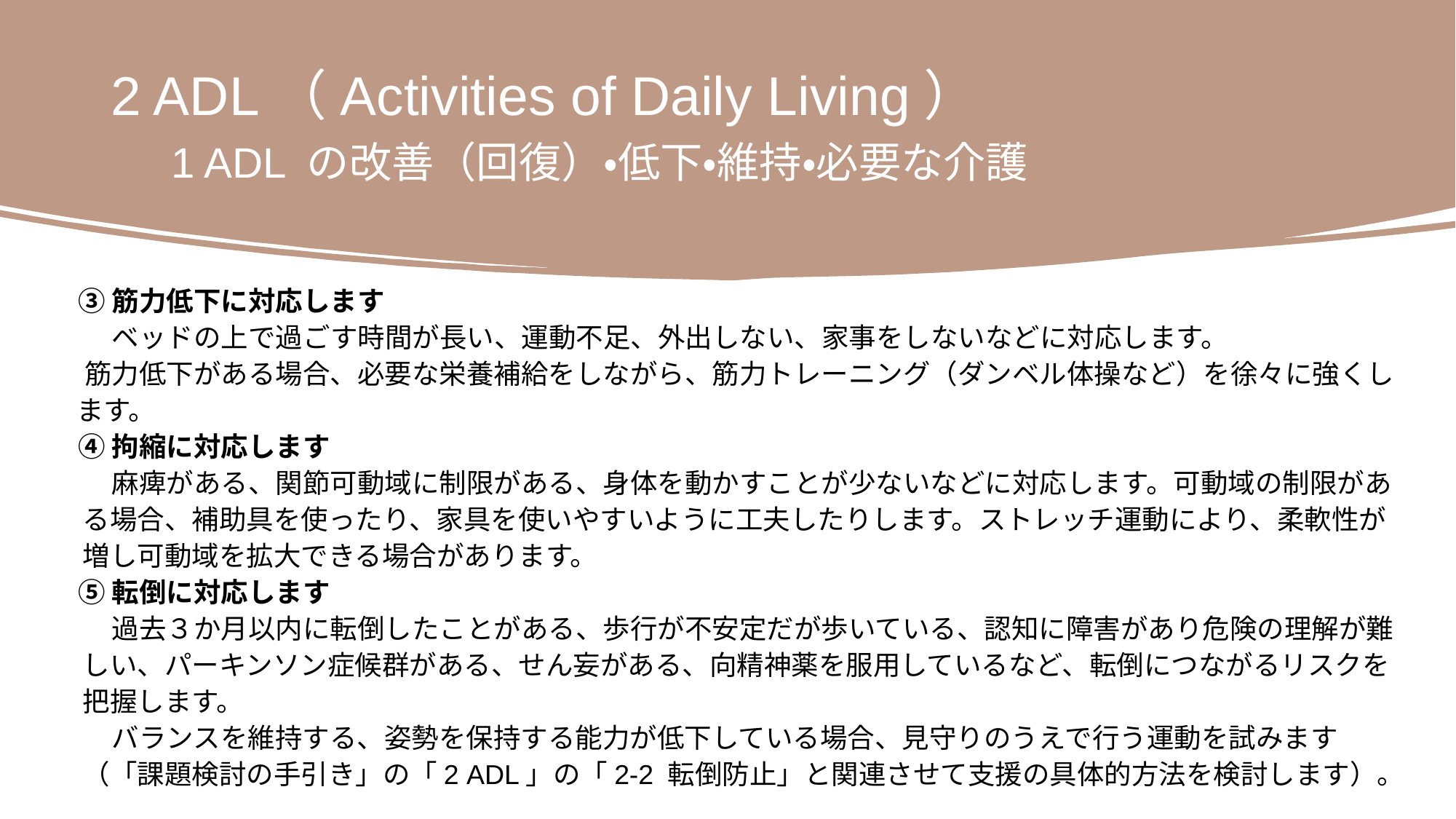

2 ADL（Activities of Daily Living）
　1 ADL の改善（回復）・低下・維持・必要な介護

　③ 筋力低下に対応します
　 　ベッドの上で過ごす時間が長い、運動不足、外出しない、家事をしないなどに対応します。
　 筋力低下がある場合、必要な栄養補給をしながら、筋力トレーニング（ダンベル体操など）を徐々に強くし
   ます。
　④ 拘縮に対応します
　 　麻痺がある、関節可動域に制限がある、身体を動かすことが少ないなどに対応します。可動域の制限があ
    る場合、補助具を使ったり、家具を使いやすいように工夫したりします。ストレッチ運動により、柔軟性が
    増し可動域を拡大できる場合があります。
　⑤ 転倒に対応します
　 　過去３か月以内に転倒したことがある、歩行が不安定だが歩いている、認知に障害があり危険の理解が難
    しい、パーキンソン症候群がある、せん妄がある、向精神薬を服用しているなど、転倒につながるリスクを
    把握します。
　 　バランスを維持する、姿勢を保持する能力が低下している場合、見守りのうえで行う運動を試みます
    （「課題検討の手引き」の「2 ADL」の「2-2 転倒防止」と関連させて支援の具体的方法を検討します）。